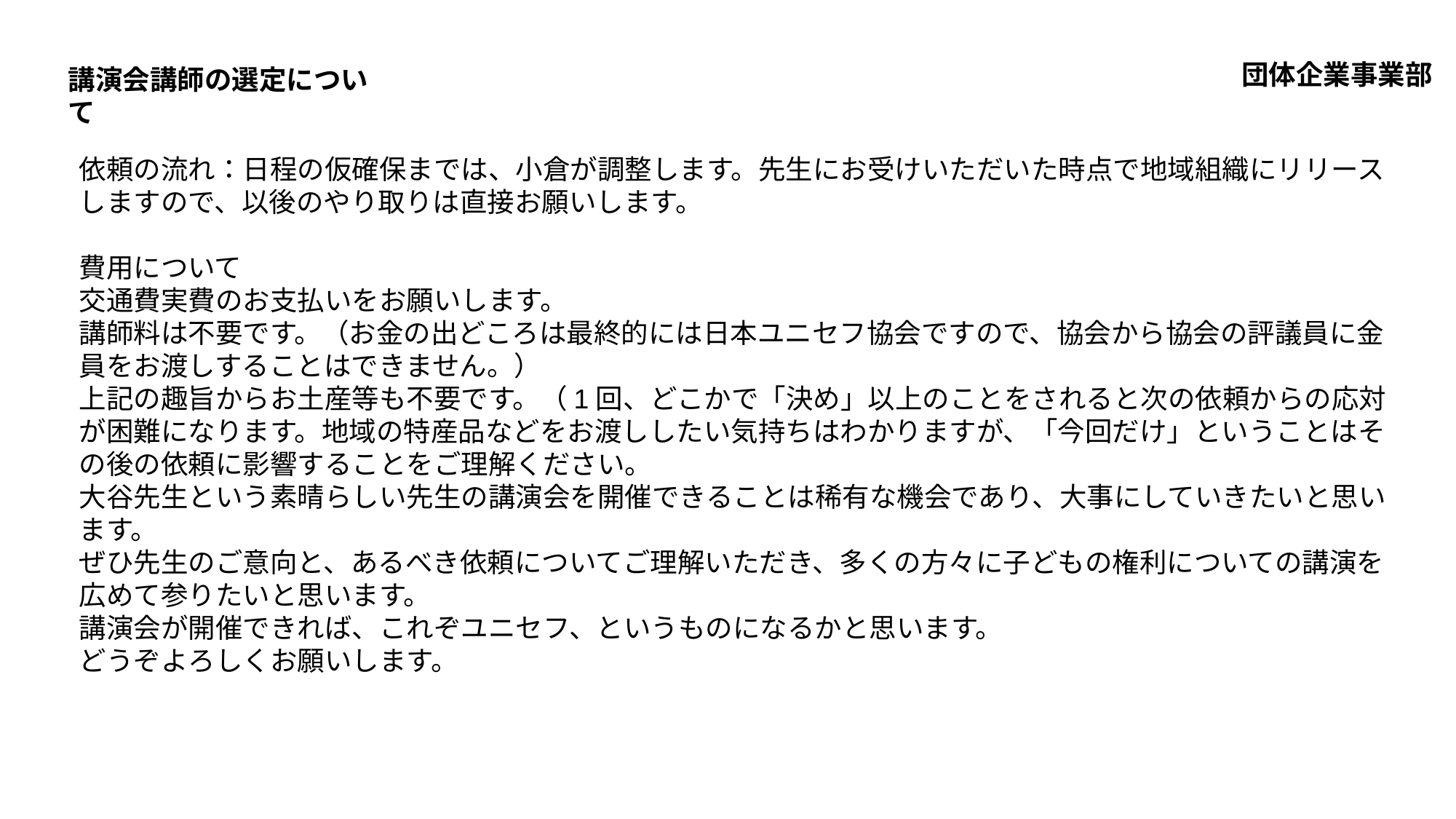

団体企業事業部
講演会講師の選定について

依頼の流れ：日程の仮確保までは、小倉が調整します。先生にお受けいただいた時点で地域組織にリリースしますので、以後のやり取りは直接お願いします。

費用について
交通費実費のお支払いをお願いします。
講師料は不要です。（お金の出どころは最終的には日本ユニセフ協会ですので、協会から協会の評議員に金員をお渡しすることはできません。）
上記の趣旨からお土産等も不要です。（1回、どこかで「決め」以上のことをされると次の依頼からの応対が困難になります。地域の特産品などをお渡ししたい気持ちはわかりますが、「今回だけ」ということはその後の依頼に影響することをご理解ください。
大谷先生という素晴らしい先生の講演会を開催できることは稀有な機会であり、大事にしていきたいと思います。
ぜひ先生のご意向と、あるべき依頼についてご理解いただき、多くの方々に子どもの権利についての講演を広めて参りたいと思います。
講演会が開催できれば、これぞユニセフ、というものになるかと思います。
どうぞよろしくお願いします。